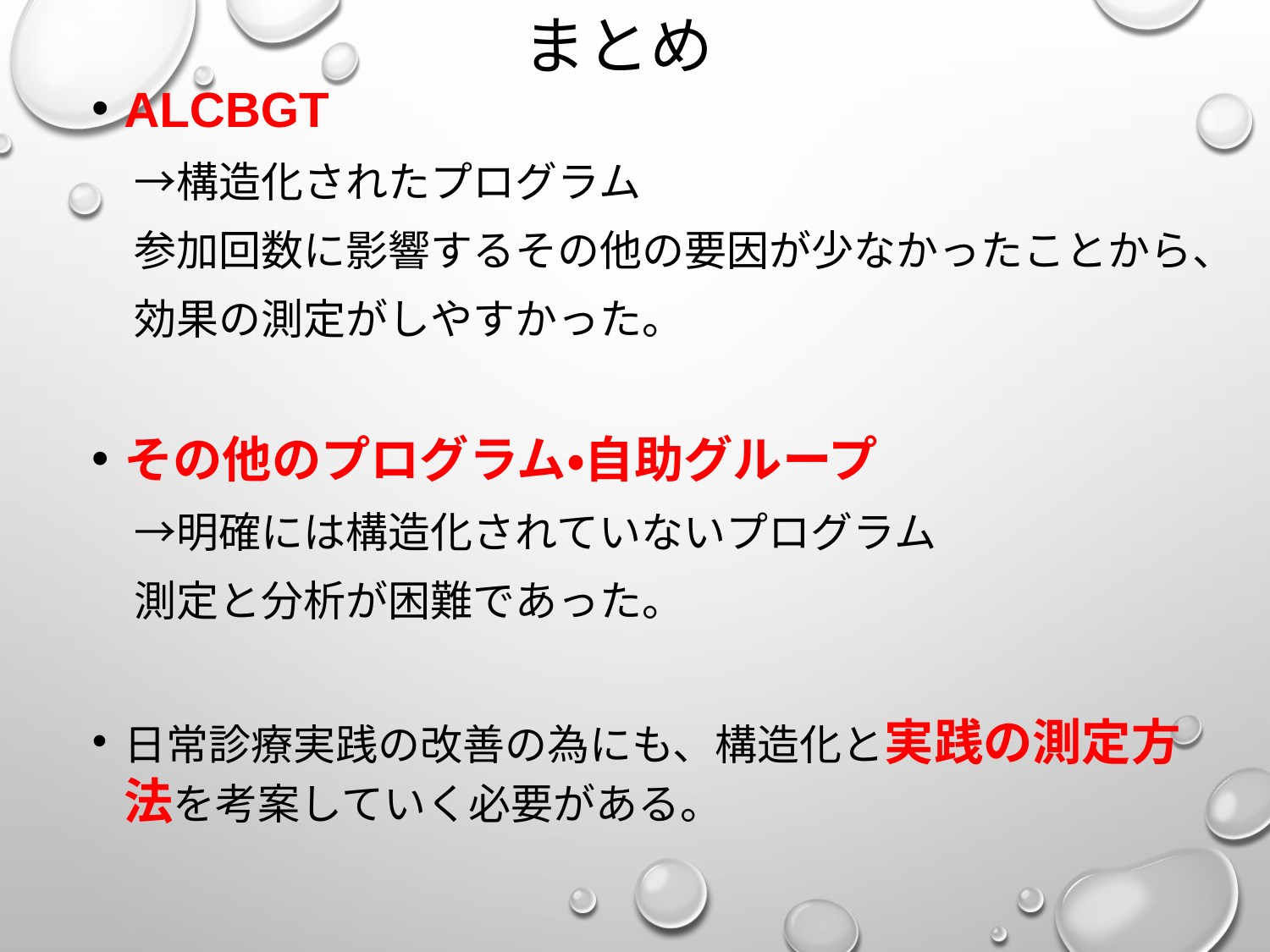

# まとめ
ALCBGT
　→構造化されたプログラム
　参加回数に影響するその他の要因が少なかったことから、
　効果の測定がしやすかった。

その他のプログラム・自助グループ
　→明確には構造化されていないプログラム
　測定と分析が困難であった。

日常診療実践の改善の為にも、構造化と実践の測定方法を考案していく必要がある。